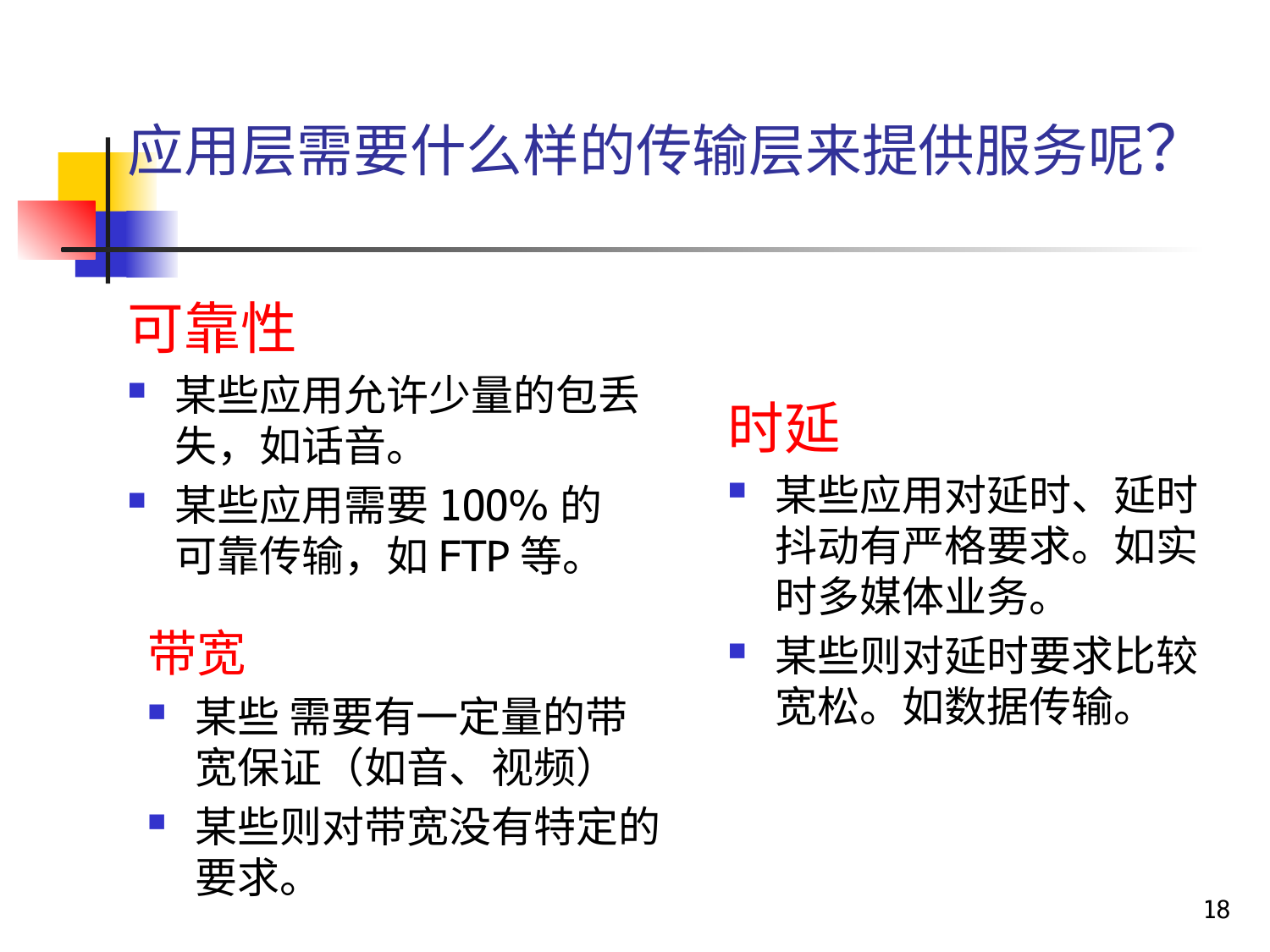

# 应用层需要什么样的传输层来提供服务呢？
可靠性
某些应用允许少量的包丢失，如话音。
某些应用需要100%的可靠传输，如FTP等。
时延
某些应用对延时、延时抖动有严格要求。如实时多媒体业务。
某些则对延时要求比较宽松。如数据传输。
带宽
某些 需要有一定量的带宽保证（如音、视频）
某些则对带宽没有特定的要求。
18